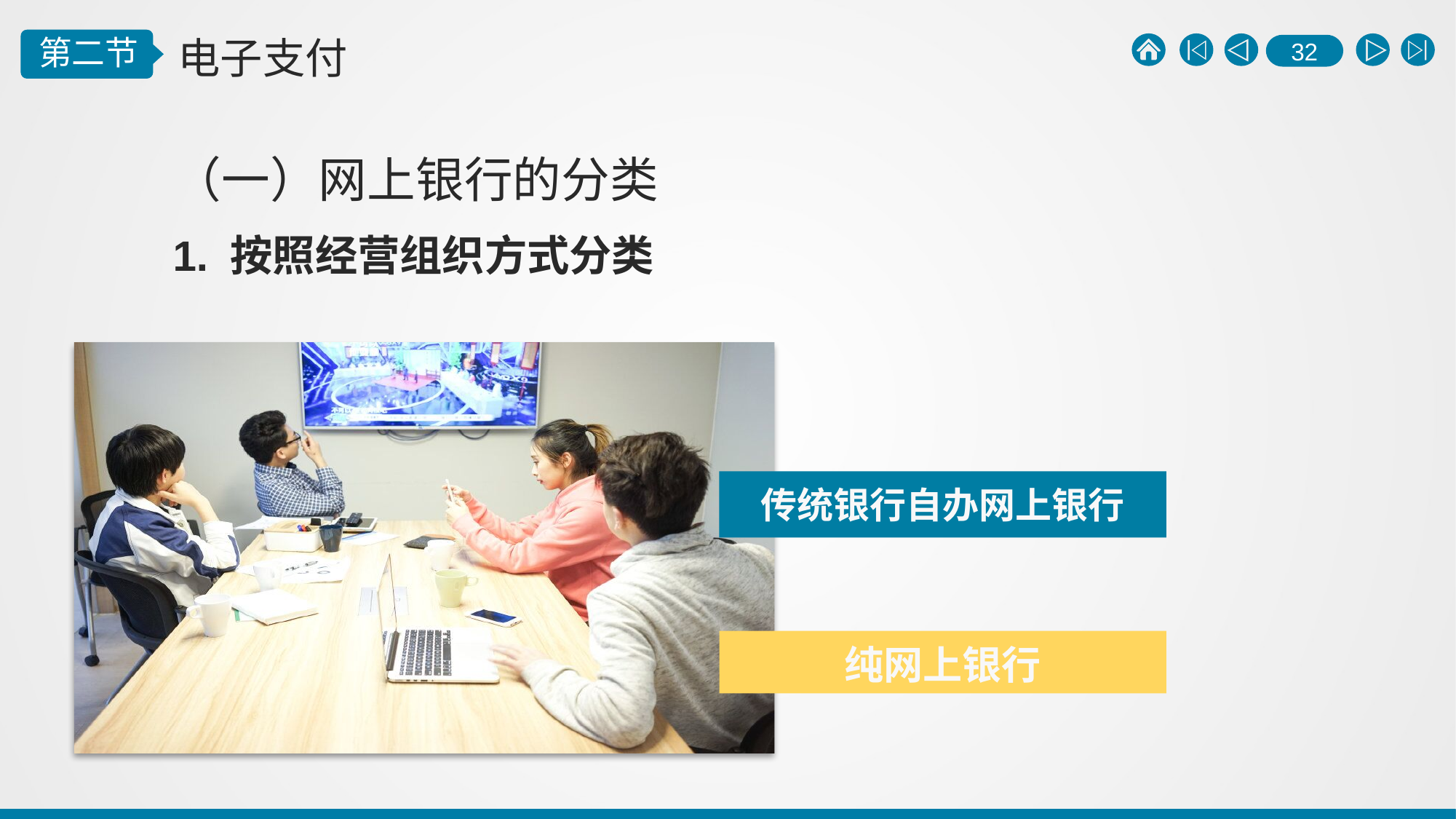

（一）网上银行的分类
1. 按照经营组织方式分类

传统银行自办网上银行

纯网上银行